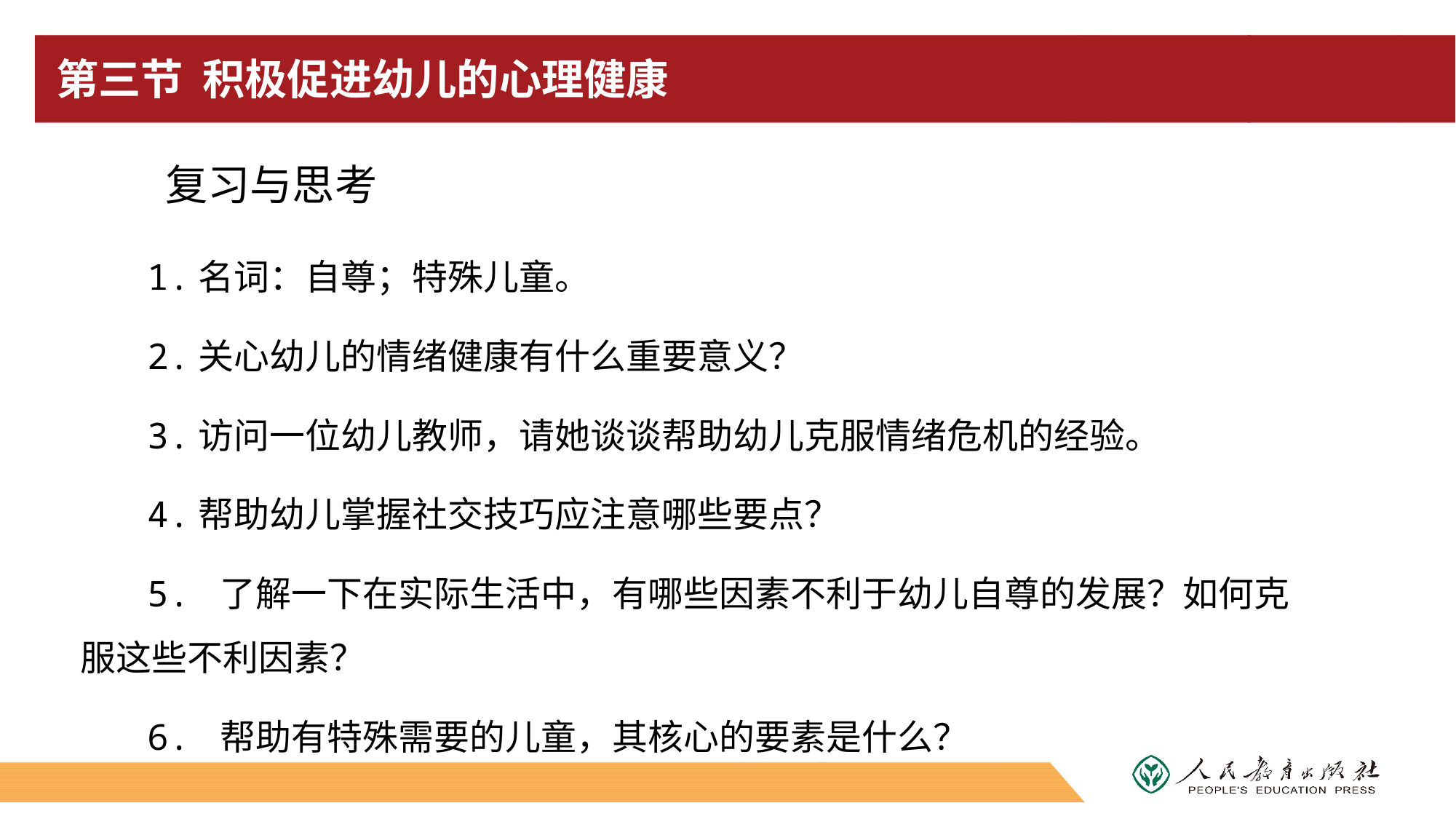

# 第三节  积极促进幼儿的心理健康
复习与思考
1.名词：自尊；特殊儿童。
2.关心幼儿的情绪健康有什么重要意义？
3.访问一位幼儿教师，请她谈谈帮助幼儿克服情绪危机的经验。
4.帮助幼儿掌握社交技巧应注意哪些要点？
5. 了解一下在实际生活中，有哪些因素不利于幼儿自尊的发展？如何克服这些不利因素？
6. 帮助有特殊需要的儿童，其核心的要素是什么？